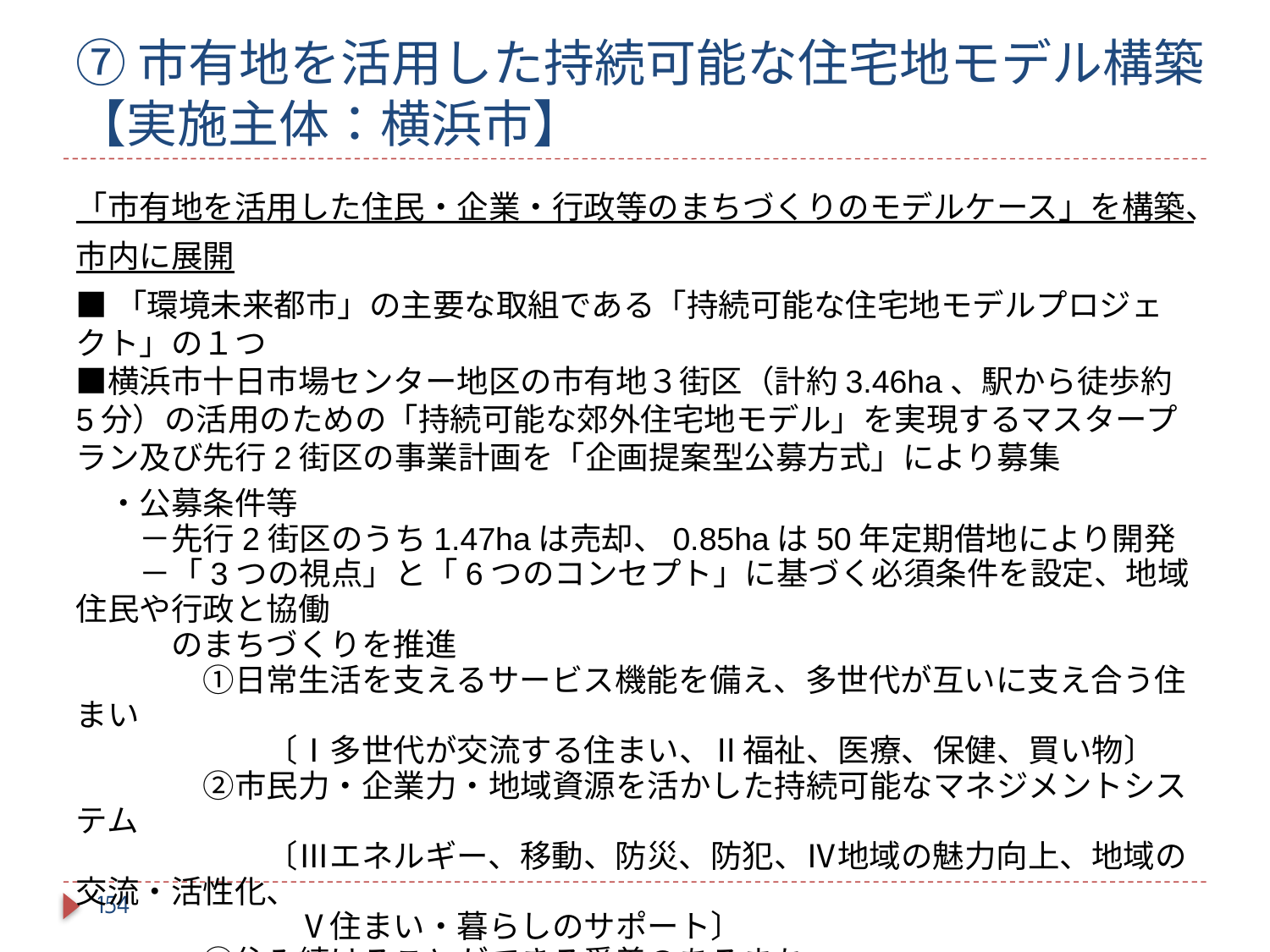

# ⑦市有地を活用した持続可能な住宅地モデル構築 【実施主体：横浜市】
「市有地を活用した住民・企業・行政等のまちづくりのモデルケース」を構築、市内に展開
■「環境未来都市」の主要な取組である「持続可能な住宅地モデルプロジェクト」の１つ
■横浜市十日市場センター地区の市有地３街区（計約3.46ha、駅から徒歩約5分）の活用のための「持続可能な郊外住宅地モデル」を実現するマスタープラン及び先行2街区の事業計画を「企画提案型公募方式」により募集
　・公募条件等
　　－先行2街区のうち1.47haは売却、0.85haは50年定期借地により開発
　　－「3つの視点」と「6つのコンセプト」に基づく必須条件を設定、地域住民や行政と協働
　　　のまちづくりを推進
　　　　①日常生活を支えるサービス機能を備え、多世代が互いに支え合う住まい
　　　　　　〔Ⅰ多世代が交流する住まい、Ⅱ福祉、医療、保健、買い物〕
　　　　②市民力・企業力・地域資源を活かした持続可能なマネジメントシステム
　　　　　　〔Ⅲエネルギー、移動、防災、防犯、Ⅳ地域の魅力向上、地域の交流・活性化、
　　　　　　　Ⅴ住まい・暮らしのサポート〕　
　　　　③住み続けることができる愛着のあるまち
　　　　　　〔Ⅵ生活の質を高める住宅地形成〕
　　－市内企業１社以上の参加
■参考URL：横浜市建築局
　　　　 　http://www.city.yokohama.lg.jp/kenchiku/housing/tookaichiba/kobokaishi/20141217113248.html
154